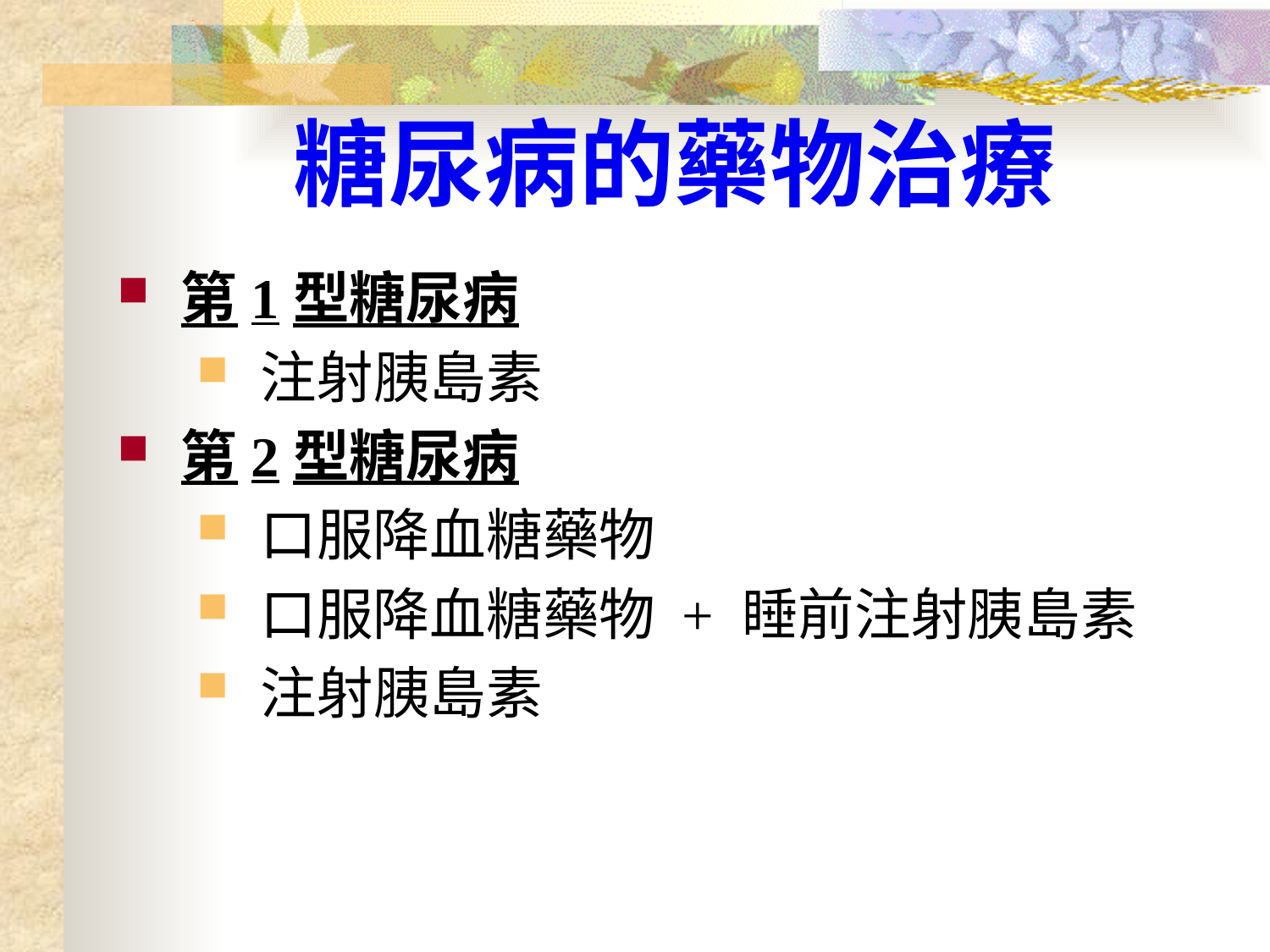

# 糖尿病的藥物治療
第1型糖尿病
注射胰島素
第2型糖尿病
口服降血糖藥物
口服降血糖藥物 + 睡前注射胰島素
注射胰島素